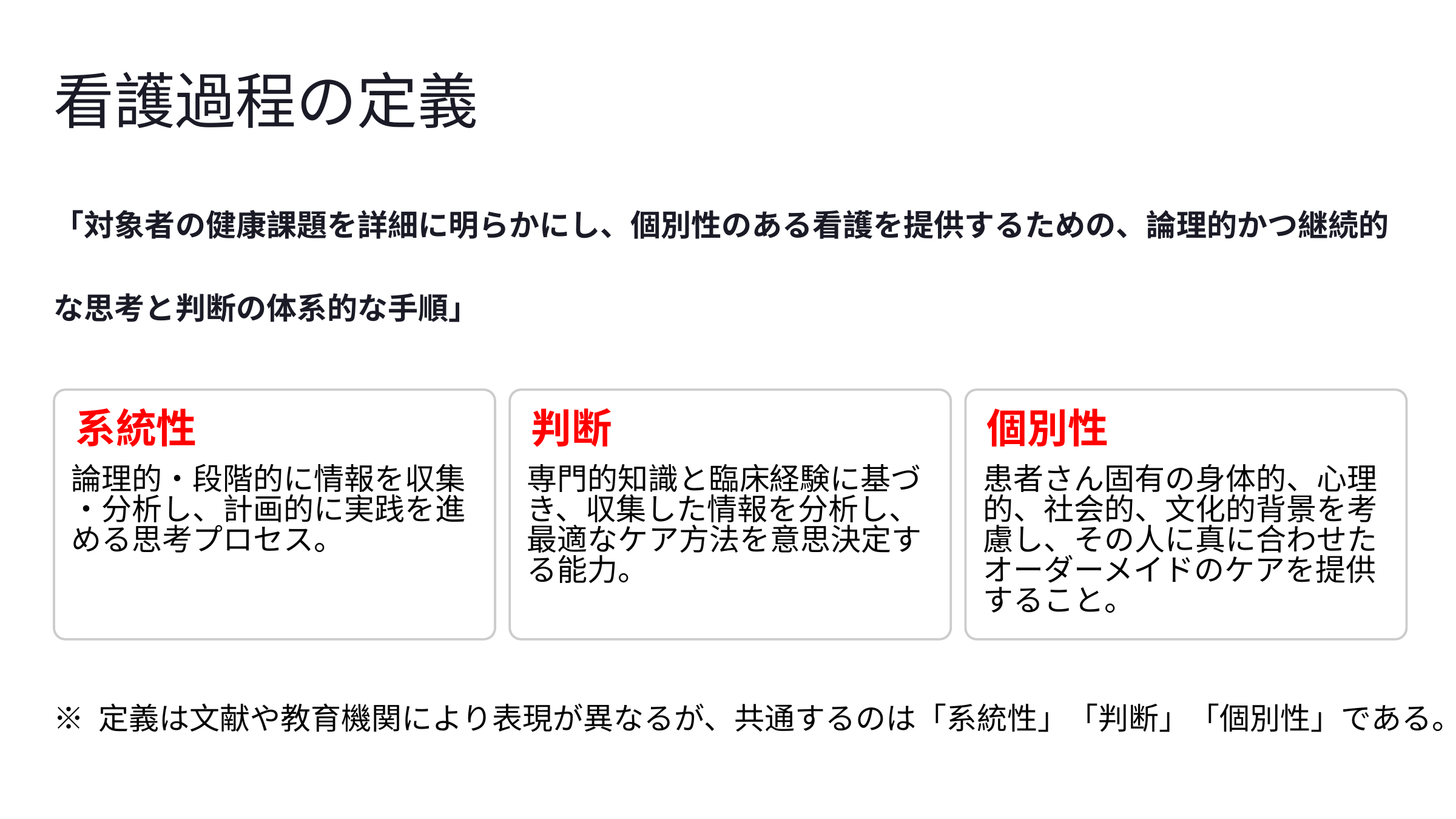

看護過程の定義
「対象者の健康課題を詳細に明らかにし、個別性のある看護を提供するための、論理的かつ継続的な思考と判断の体系的な手順」

系統性
判断
個別性
論理的・段階的に情報を収集・分析し、計画的に実践を進める思考プロセス。
専門的知識と臨床経験に基づき、収集した情報を分析し、最適なケア方法を意思決定する能力。
患者さん固有の身体的、心理的、社会的、文化的背景を考慮し、その人に真に合わせたオーダーメイドのケアを提供すること。
※ 定義は文献や教育機関により表現が異なるが、共通するのは「系統性」「判断」「個別性」である。